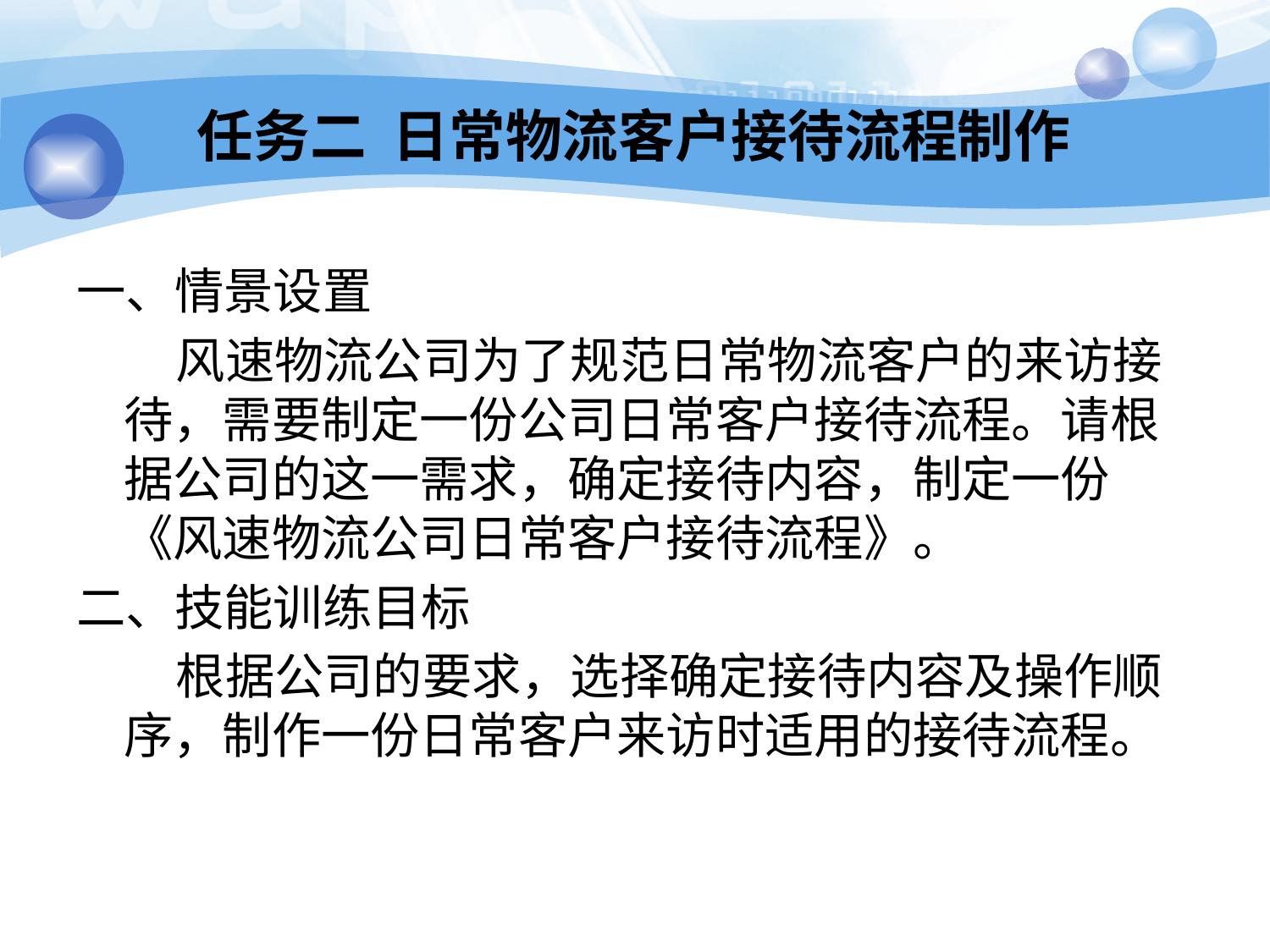

# 任务二  日常物流客户接待流程制作
一、情景设置
        风速物流公司为了规范日常物流客户的来访接待，需要制定一份公司日常客户接待流程。请根据公司的这一需求，确定接待内容，制定一份《风速物流公司日常客户接待流程》。
二、技能训练目标
        根据公司的要求，选择确定接待内容及操作顺序，制作一份日常客户来访时适用的接待流程。